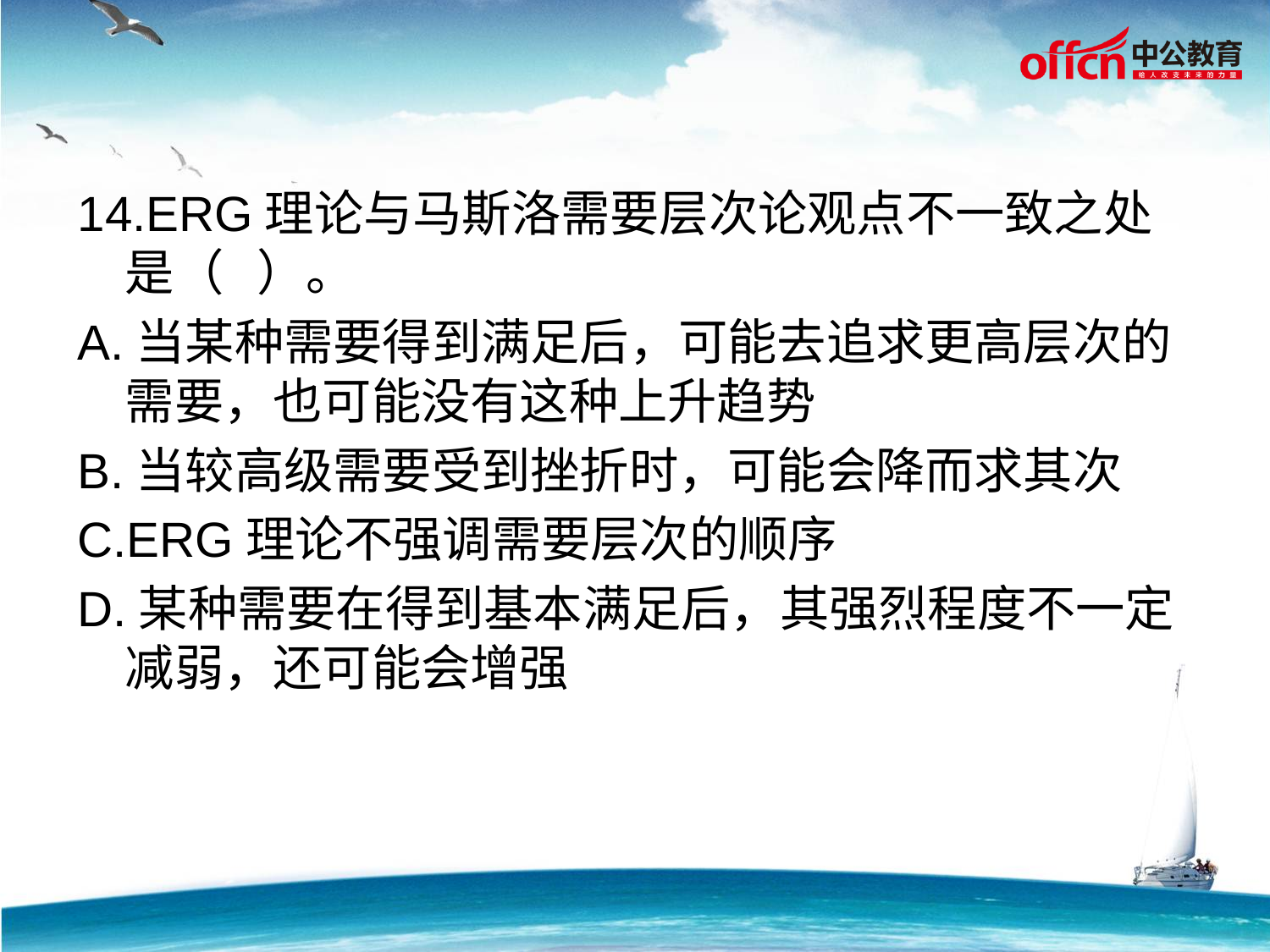

14.ERG理论与马斯洛需要层次论观点不一致之处是（   ）。
A.当某种需要得到满足后，可能去追求更高层次的需要，也可能没有这种上升趋势
B.当较高级需要受到挫折时，可能会降而求其次
C.ERG理论不强调需要层次的顺序
D.某种需要在得到基本满足后，其强烈程度不一定减弱，还可能会增强